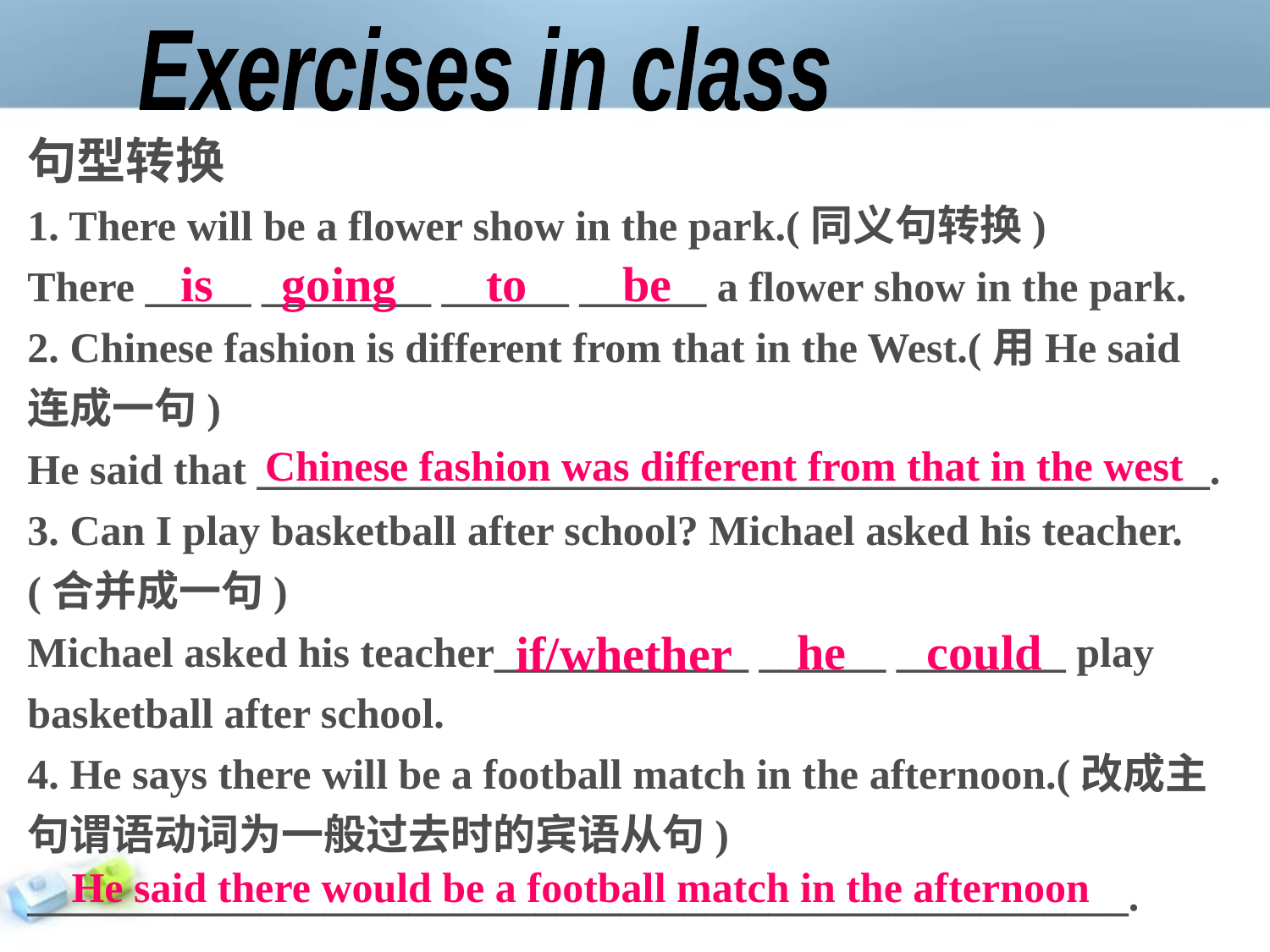

Exercises in class
句型转换
1. There will be a flower show in the park.(同义句转换)
There _____ ________ ______ ______ a flower show in the park.
2. Chinese fashion is different from that in the West.(用He said 连成一句)
He said that _____________________________________________.
3. Can I play basketball after school? Michael asked his teacher.(合并成一句)
Michael asked his teacher____________ ______ ________ play basketball after school.
4. He says there will be a football match in the afternoon.(改成主句谓语动词为一般过去时的宾语从句)
____________________________________________________.
is
going
to
be
Chinese fashion was different from that in the west
he
could
if/whether
He said there would be a football match in the afternoon